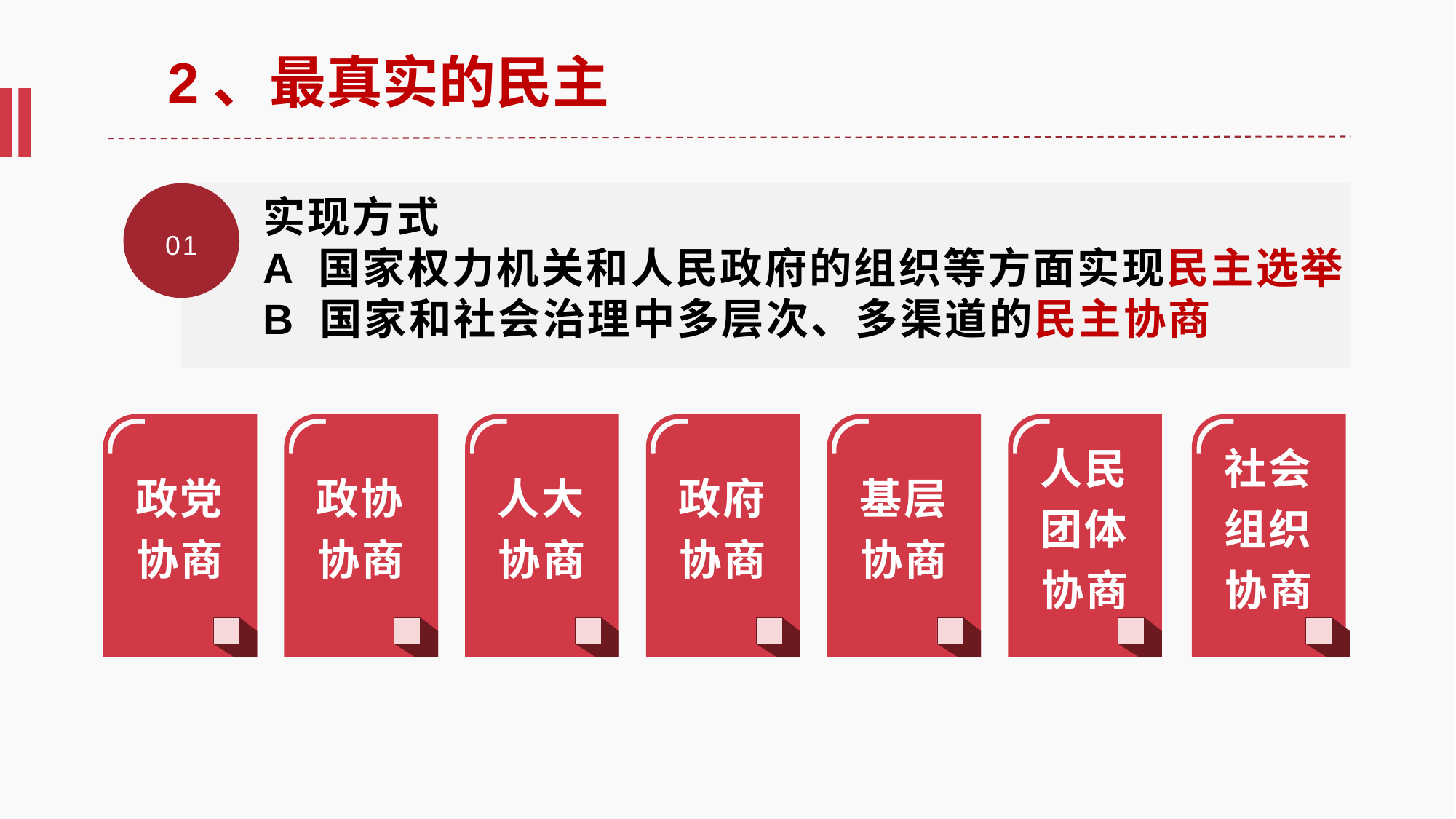

2、最真实的民主

01
实现方式
A 国家权力机关和人民政府的组织等方面实现民主选举
B 国家和社会治理中多层次、多渠道的民主协商

政党协商
政协协商
人大协商
政府协商
基层协商
人民团体协商
社会组织协商

A

B

C

D

E

F

F